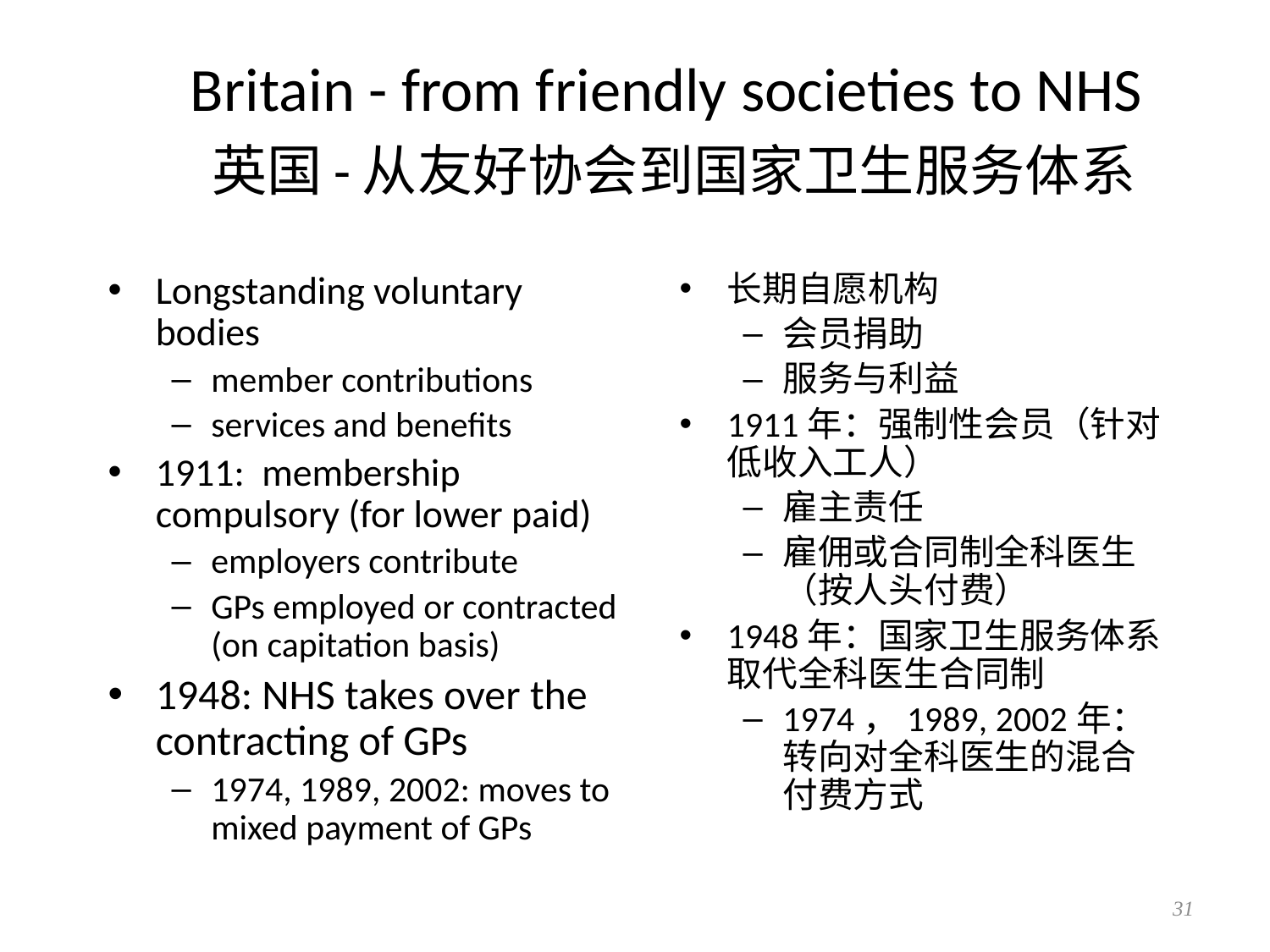

# Britain - from friendly societies to NHS 英国-从友好协会到国家卫生服务体系
Longstanding voluntary bodies
member contributions
services and benefits
1911:  membership compulsory (for lower paid)
employers contribute
GPs employed or contracted (on capitation basis)
1948: NHS takes over the contracting of GPs
1974, 1989, 2002: moves to mixed payment of GPs
长期自愿机构
会员捐助
服务与利益
1911年：强制性会员（针对低收入工人）
雇主责任
雇佣或合同制全科医生（按人头付费）
1948年：国家卫生服务体系取代全科医生合同制
1974，1989, 2002年：转向对全科医生的混合付费方式
31